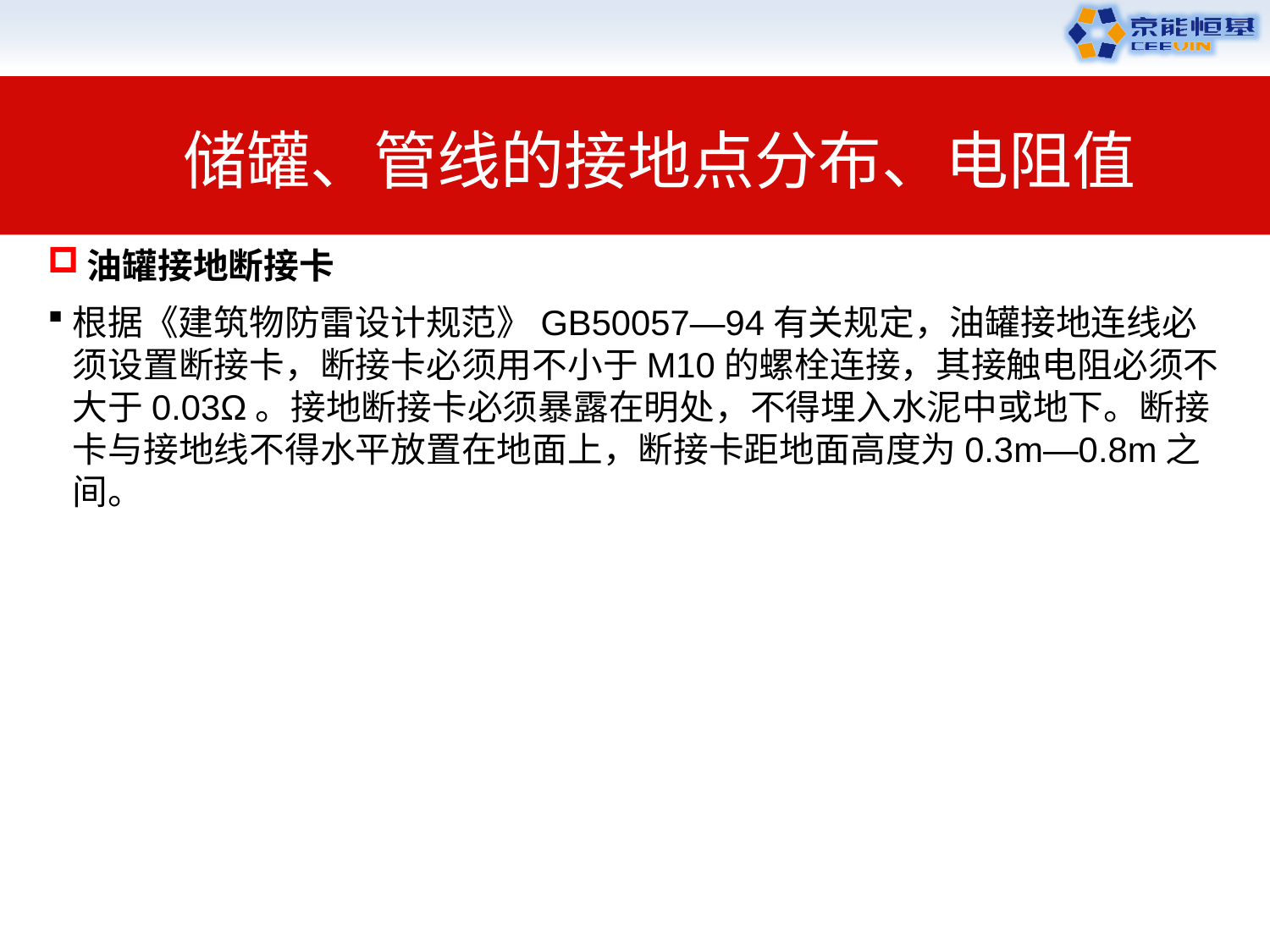

储罐、管线的接地点分布、电阻值
油罐接地断接卡
根据《建筑物防雷设计规范》GB50057—94有关规定，油罐接地连线必须设置断接卡，断接卡必须用不小于M10的螺栓连接，其接触电阻必须不大于0.03Ω。接地断接卡必须暴露在明处，不得埋入水泥中或地下。断接卡与接地线不得水平放置在地面上，断接卡距地面高度为0.3m—0.8m之间。